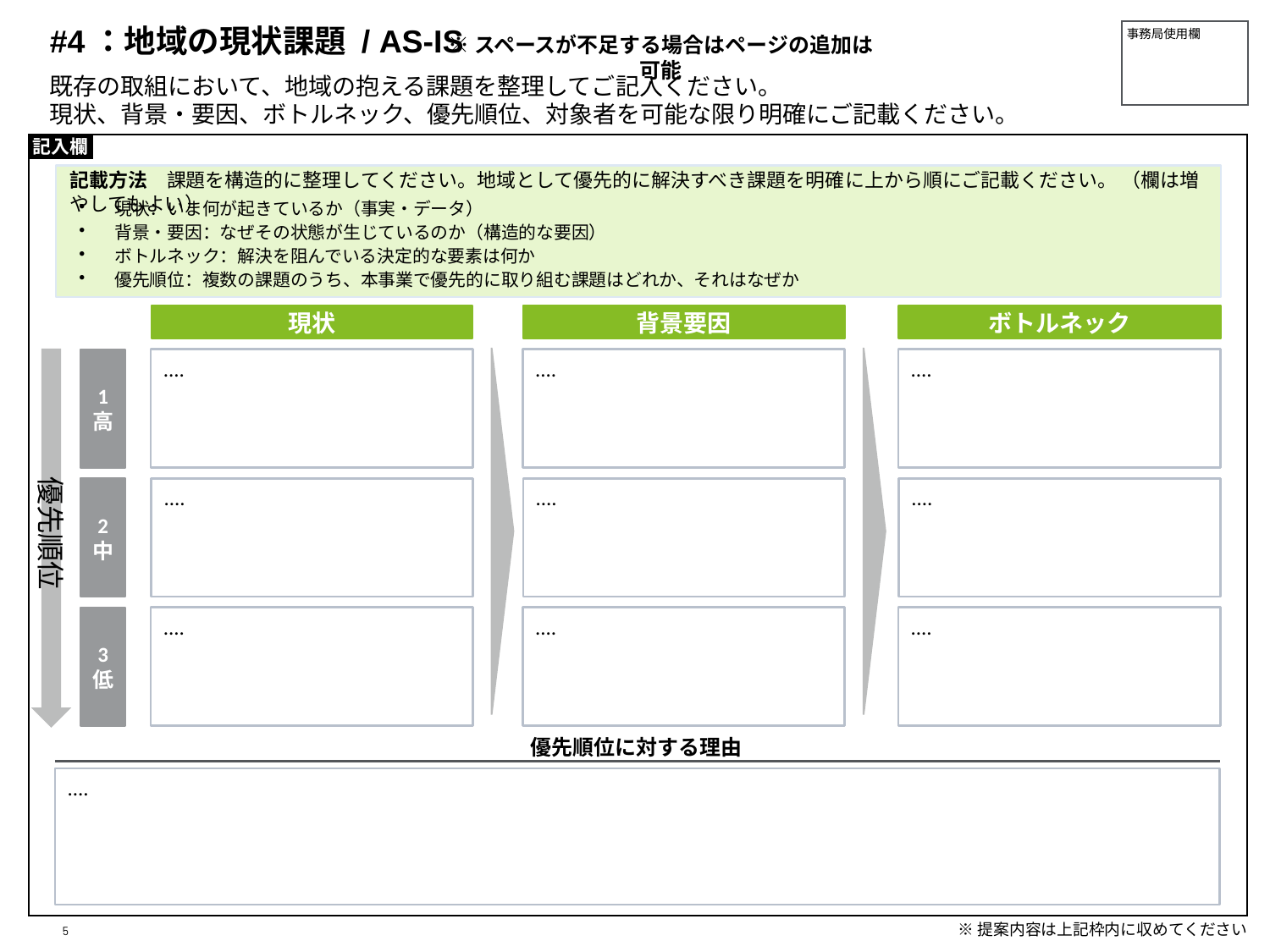

#4：地域の現状課題 / AS-IS
事務局使用欄

※スペースが不足する場合はページの追加は可能
# 既存の取組において、地域の抱える課題を整理してご記入ください。 現状、背景・要因、ボトルネック、優先順位、対象者を可能な限り明確にご記載ください。

記載方法　課題を構造的に整理してください。地域として優先的に解決すべき課題を明確に上から順にご記載ください。 （欄は増やしてもよい）
現状：いま何が起きているか（事実・データ）
背景・要因：なぜその状態が生じているのか（構造的な要因）
ボトルネック：解決を阻んでいる決定的な要素は何か
優先順位：複数の課題のうち、本事業で優先的に取り組む課題はどれか、それはなぜか
現状
背景要因
ボトルネック
優先順位
1
高
....
....
....
2
中
....
....
....

3
低
....
....
....
優先順位に対する理由
 優先順位
....
5